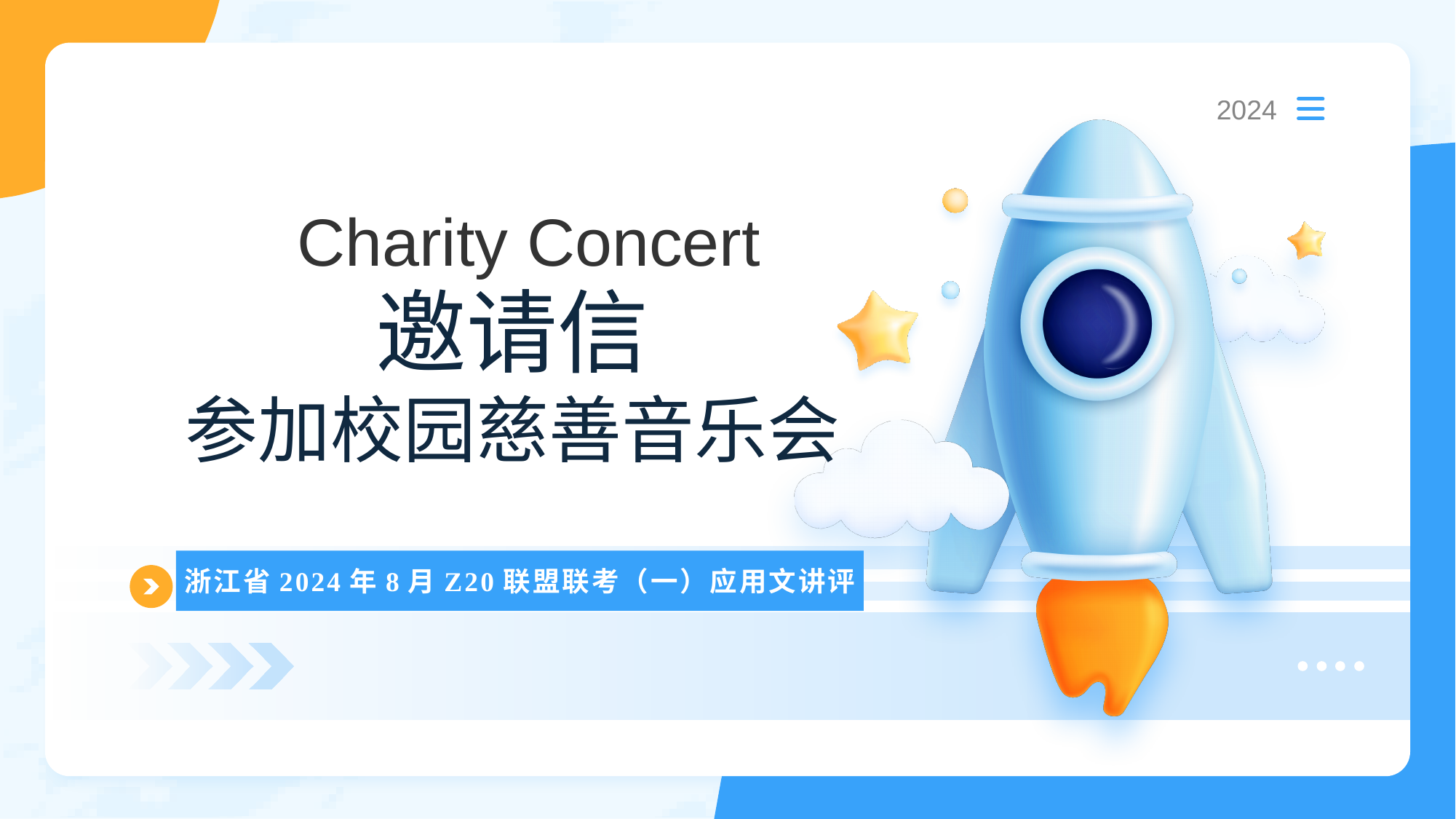

2024
 Charity Concert
# 邀请信 参加校园慈善音乐会
浙江省2024年8月Z20联盟联考（一）应用文讲评